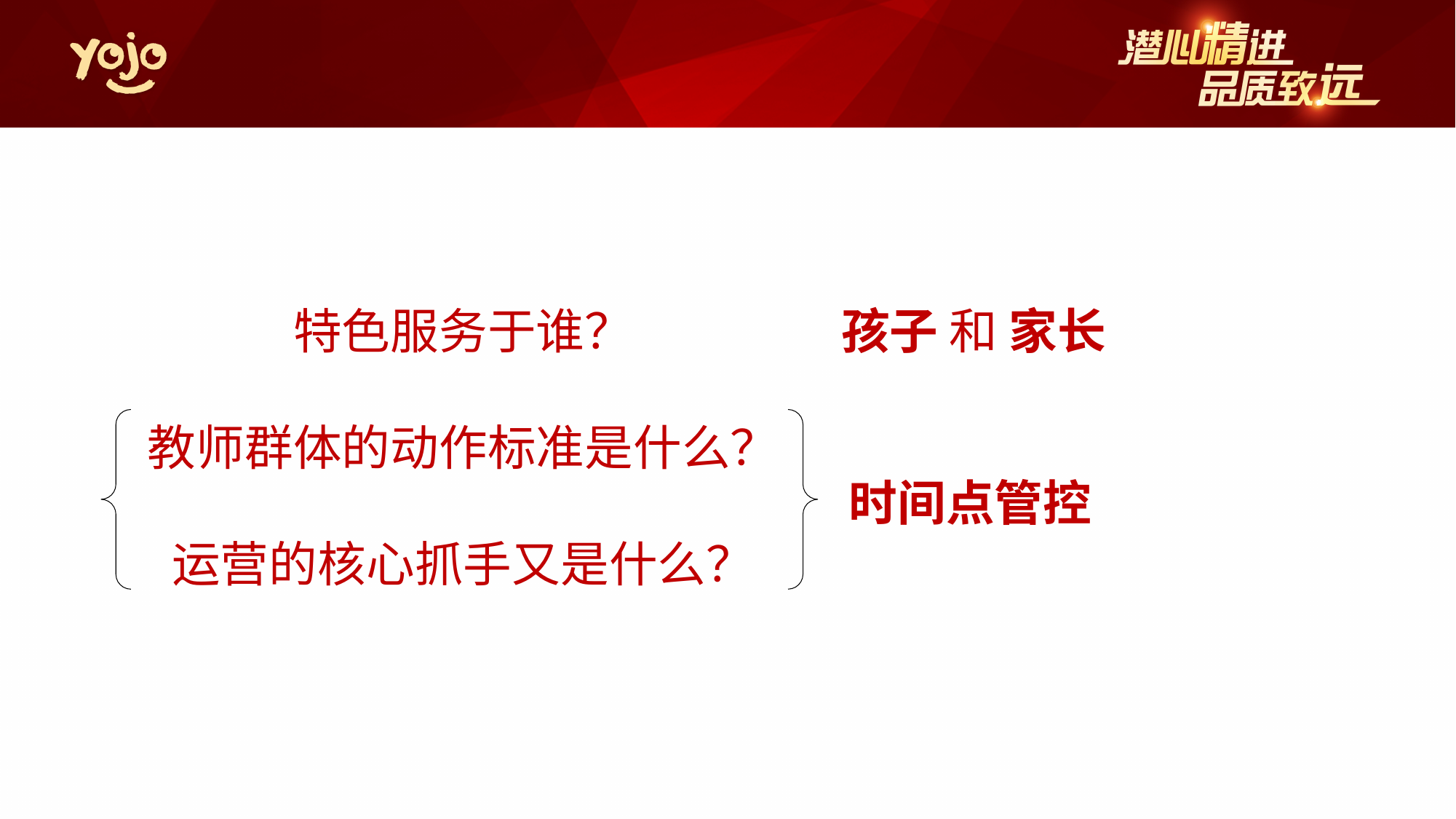

特色服务于谁？

教师群体的动作标准是什么？

运营的核心抓手又是什么？
孩子 和 家长

时间点管控